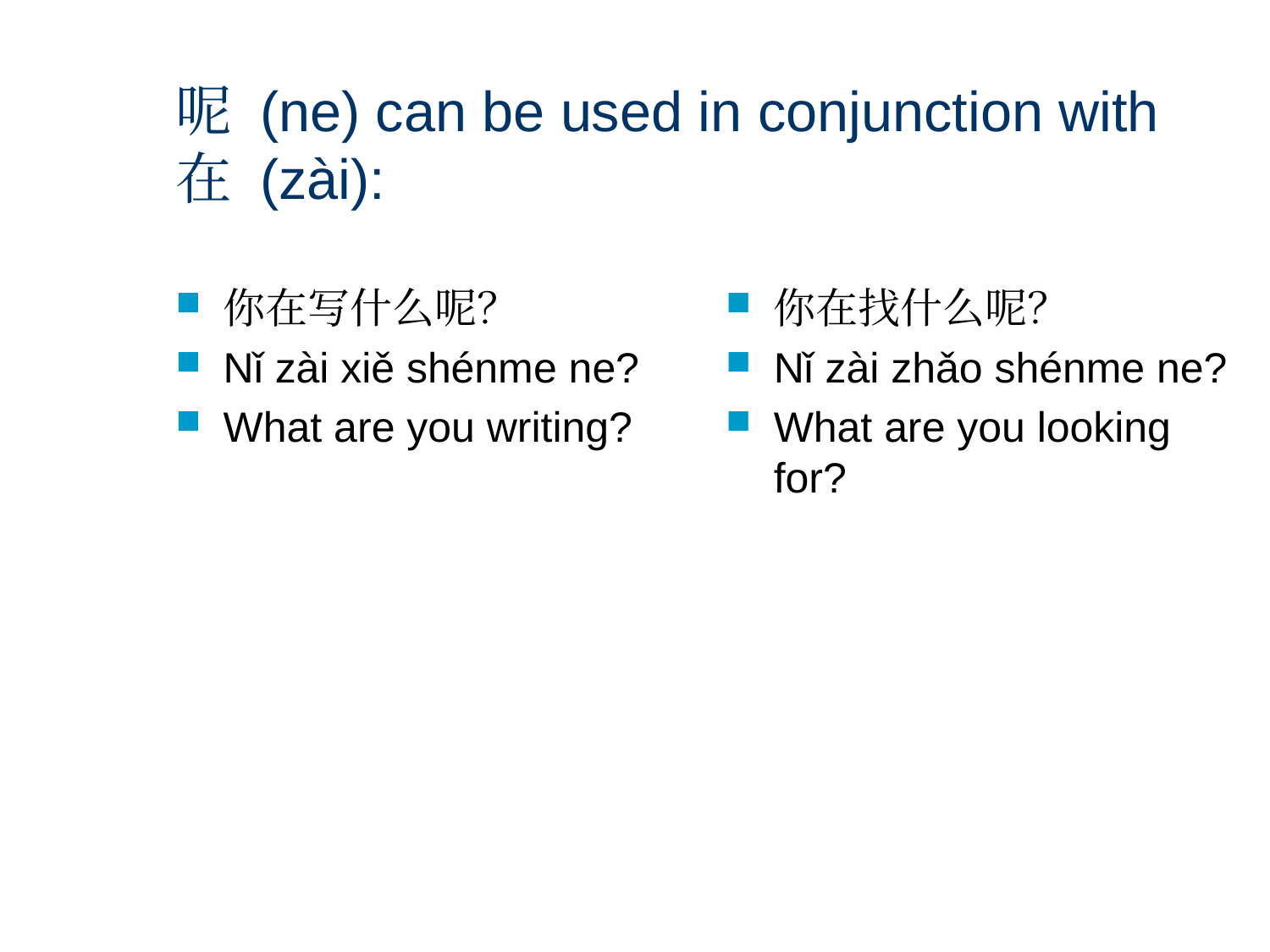

# 呢 (ne) can be used in conjunction with 在 (zài):
你在写什么呢？
Nǐ zài xiě shénme ne?
What are you writing?
你在找什么呢？
Nǐ zài zhǎo shénme ne?
What are you looking for?